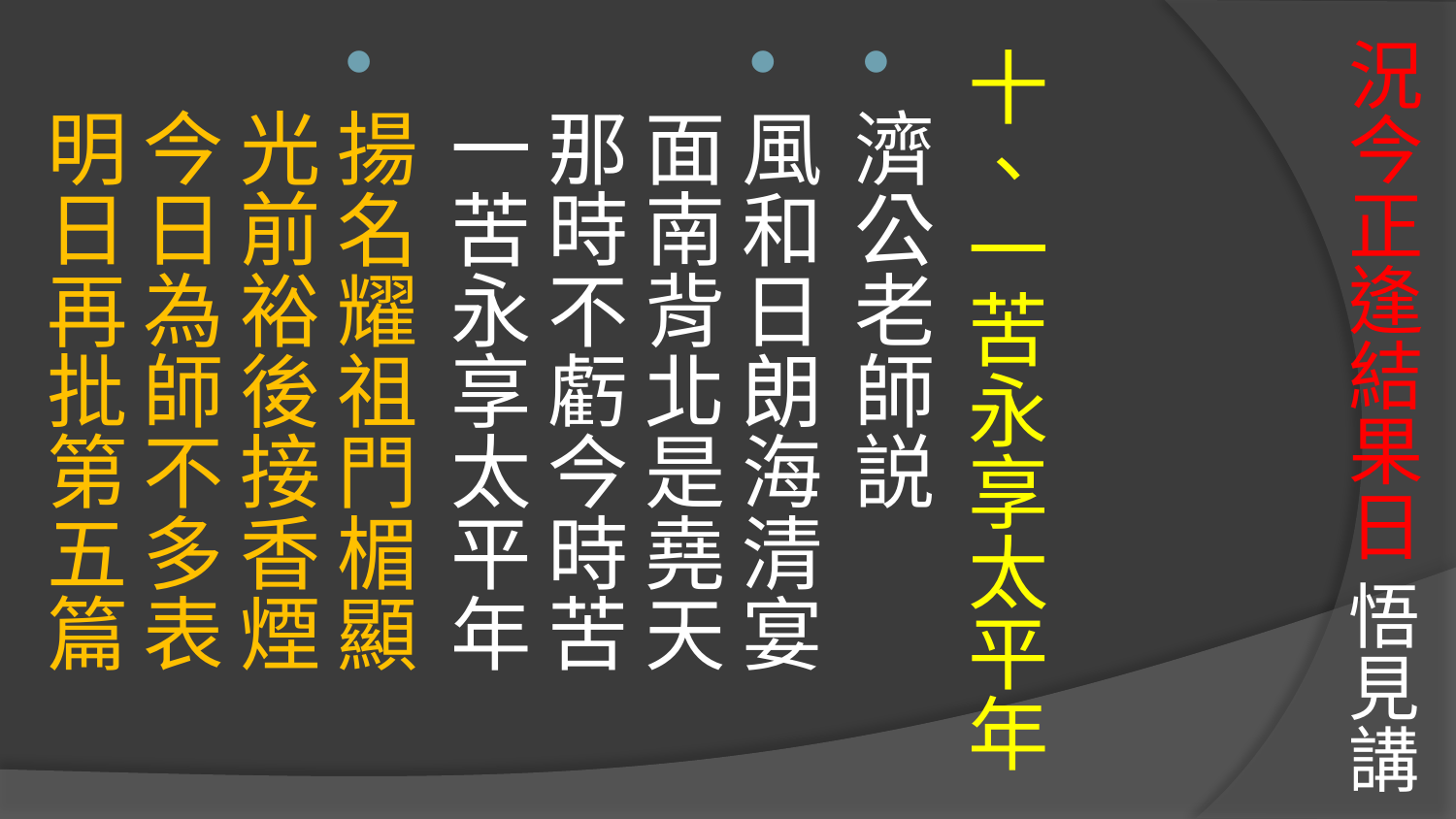

十、一苦永享太平年
濟公老師説
風和日朗海清宴　面南背北是堯天
那時不虧今時苦　一苦永享太平年
揚名耀祖門楣顯　光前裕後接香煙
今日為師不多表　明日再批第五篇
# 況今正逢結果日 悟見講